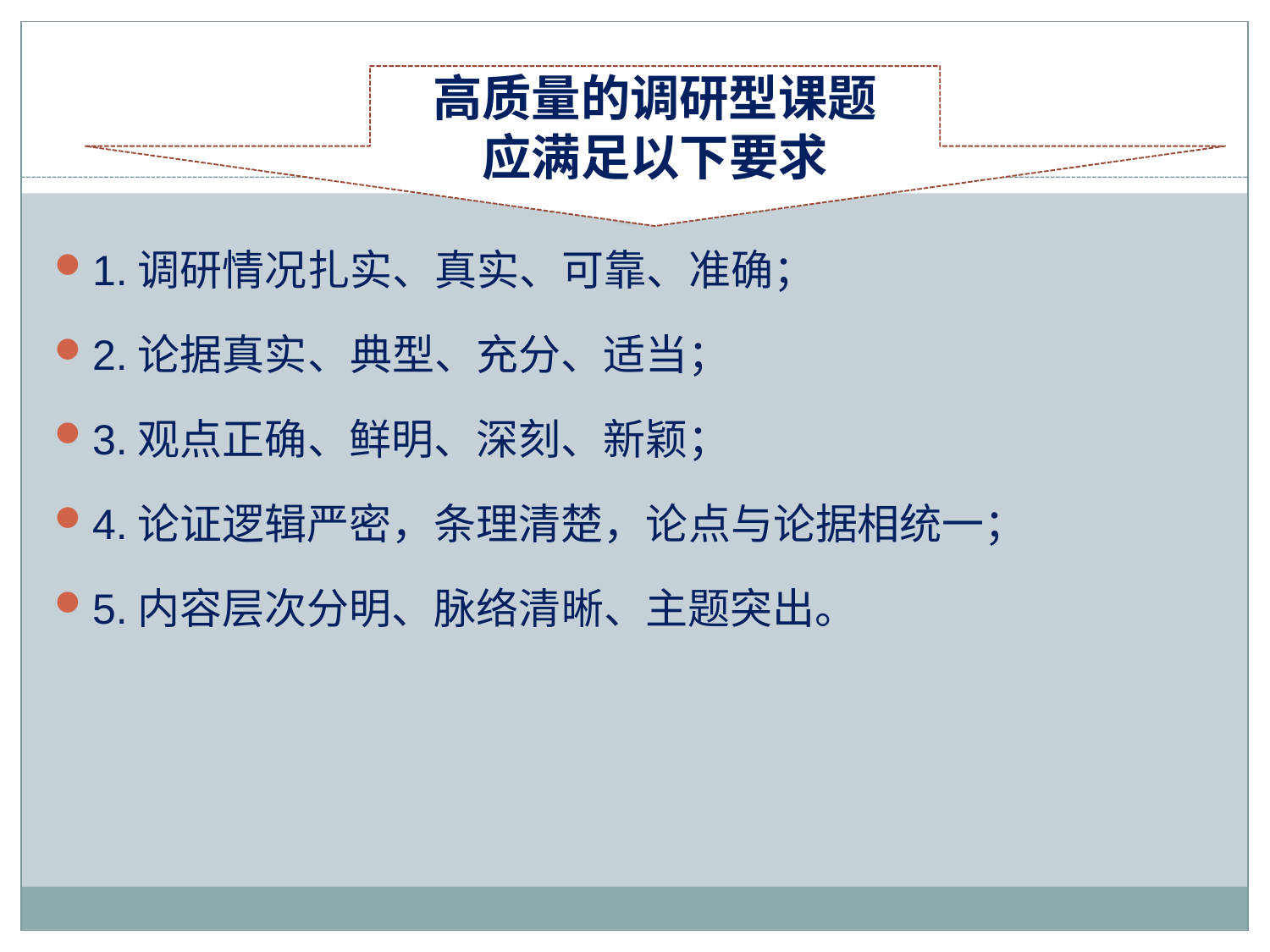

#
高质量的调研型课题
应满足以下要求
1.调研情况扎实、真实、可靠、准确；
2.论据真实、典型、充分、适当；
3.观点正确、鲜明、深刻、新颖；
4.论证逻辑严密，条理清楚，论点与论据相统一；
5.内容层次分明、脉络清晰、主题突出。